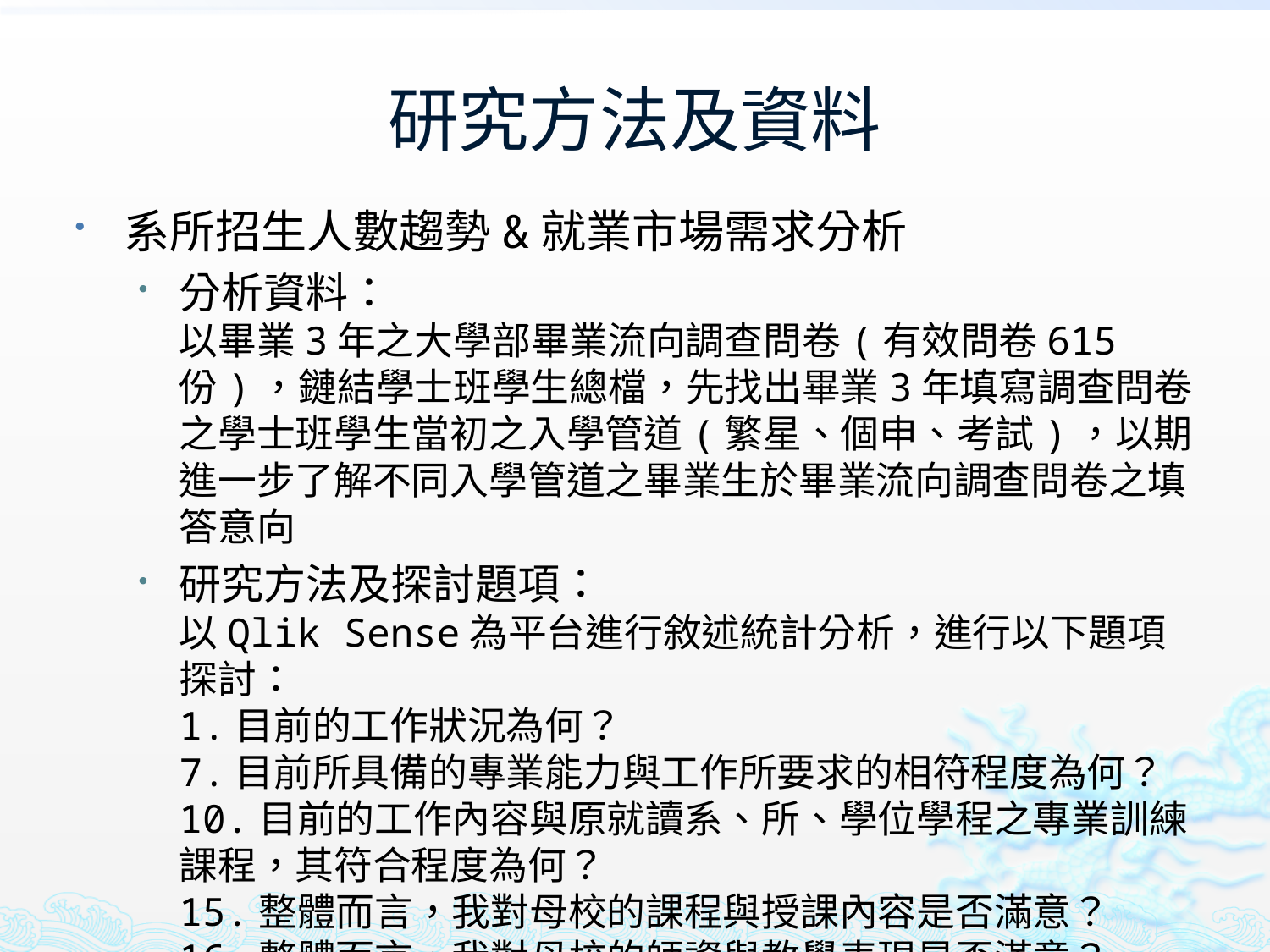

# 研究方法及資料
系所招生人數趨勢&就業市場需求分析
分析資料：
以畢業3年之大學部畢業流向調查問卷(有效問卷615份)，鏈結學士班學生總檔，先找出畢業3年填寫調查問卷之學士班學生當初之入學管道(繁星、個申、考試)，以期進一步了解不同入學管道之畢業生於畢業流向調查問卷之填答意向
研究方法及探討題項：
以Qlik Sense為平台進行敘述統計分析，進行以下題項探討：
1.目前的工作狀況為何？
7.目前所具備的專業能力與工作所要求的相符程度為何？
10.目前的工作內容與原就讀系、所、學位學程之專業訓練課程，其符合程度為何？
15.整體而言，我對母校的課程與授課內容是否滿意？
16.整體而言，我對母校的師資與教學表現是否滿意？